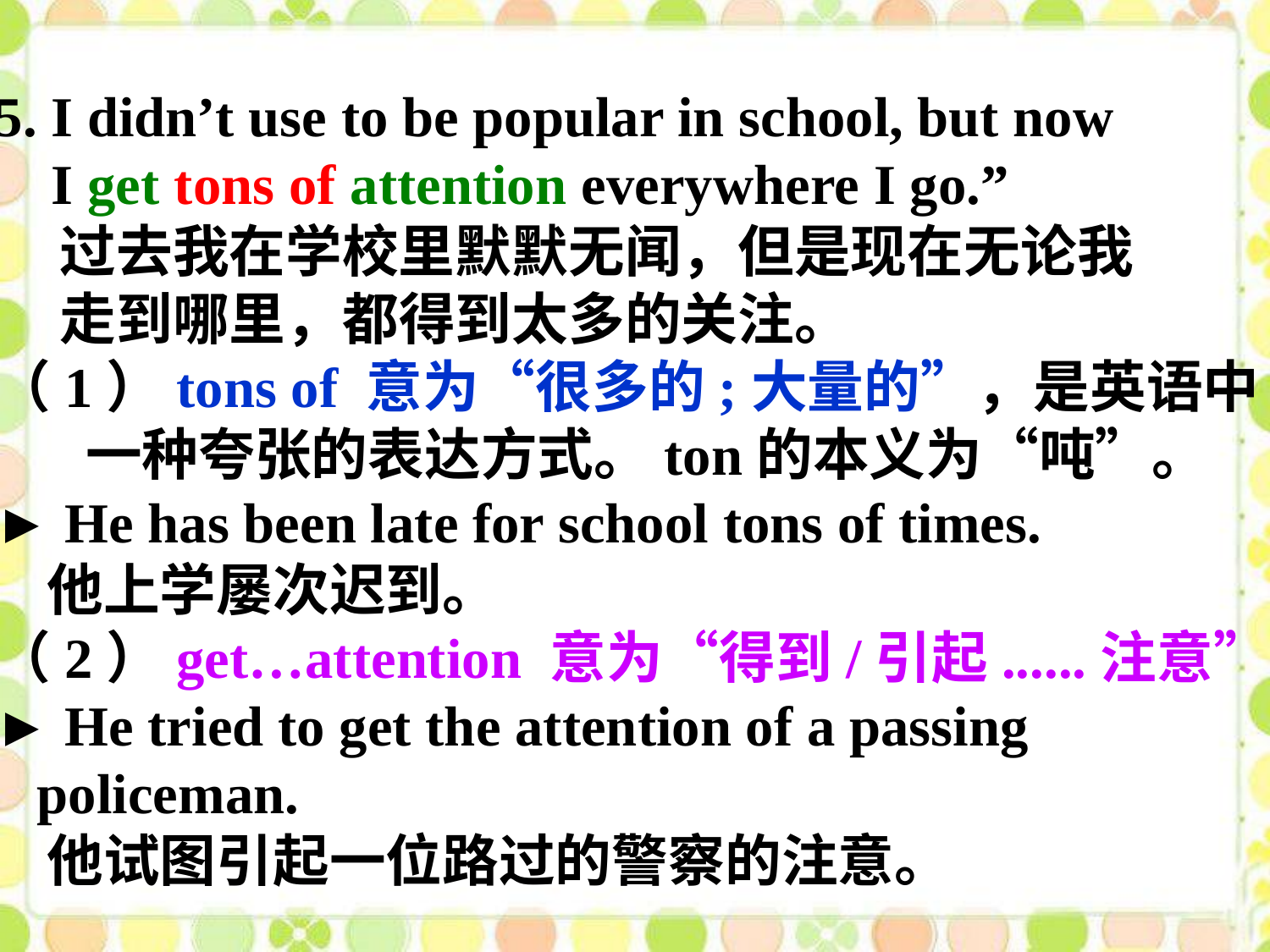

5. I didn’t use to be popular in school, but now
    I get tons of attention everywhere I go.”
    过去我在学校里默默无闻，但是现在无论我
    走到哪里，都得到太多的关注。
（1）tons of 意为“很多的;大量的”，是英语中
      一种夸张的表达方式。ton的本义为“吨”。
► He has been late for school tons of times.
   他上学屡次迟到。
（2）get…attention 意为“得到/引起......注意”
► He tried to get the attention of a passing
   policeman.
   他试图引起一位路过的警察的注意。